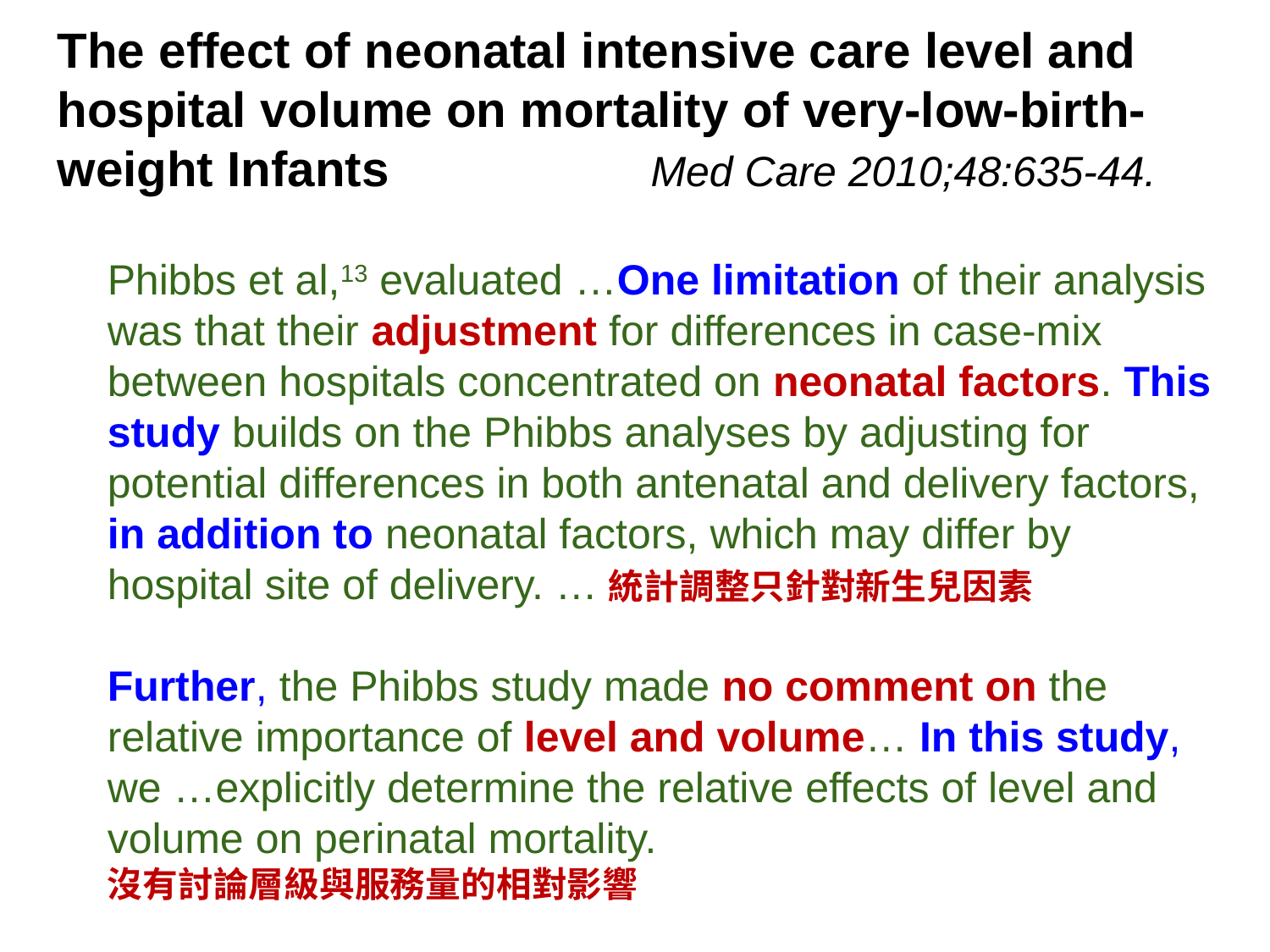

The effect of neonatal intensive care level and hospital volume on mortality of very-low-birth-weight Infants                   Med Care 2010;48:635-44.
Phibbs et al,13 evaluated …One limitation of their analysis was that their adjustment for differences in case-mix between hospitals concentrated on neonatal factors. This study builds on the Phibbs analyses by adjusting for potential differences in both antenatal and delivery factors, in addition to neonatal factors, which may differ by hospital site of delivery. …統計調整只針對新生兒因素

Further, the Phibbs study made no comment on the relative importance of level and volume… In this study, we …explicitly determine the relative effects of level and volume on perinatal mortality.
沒有討論層級與服務量的相對影響